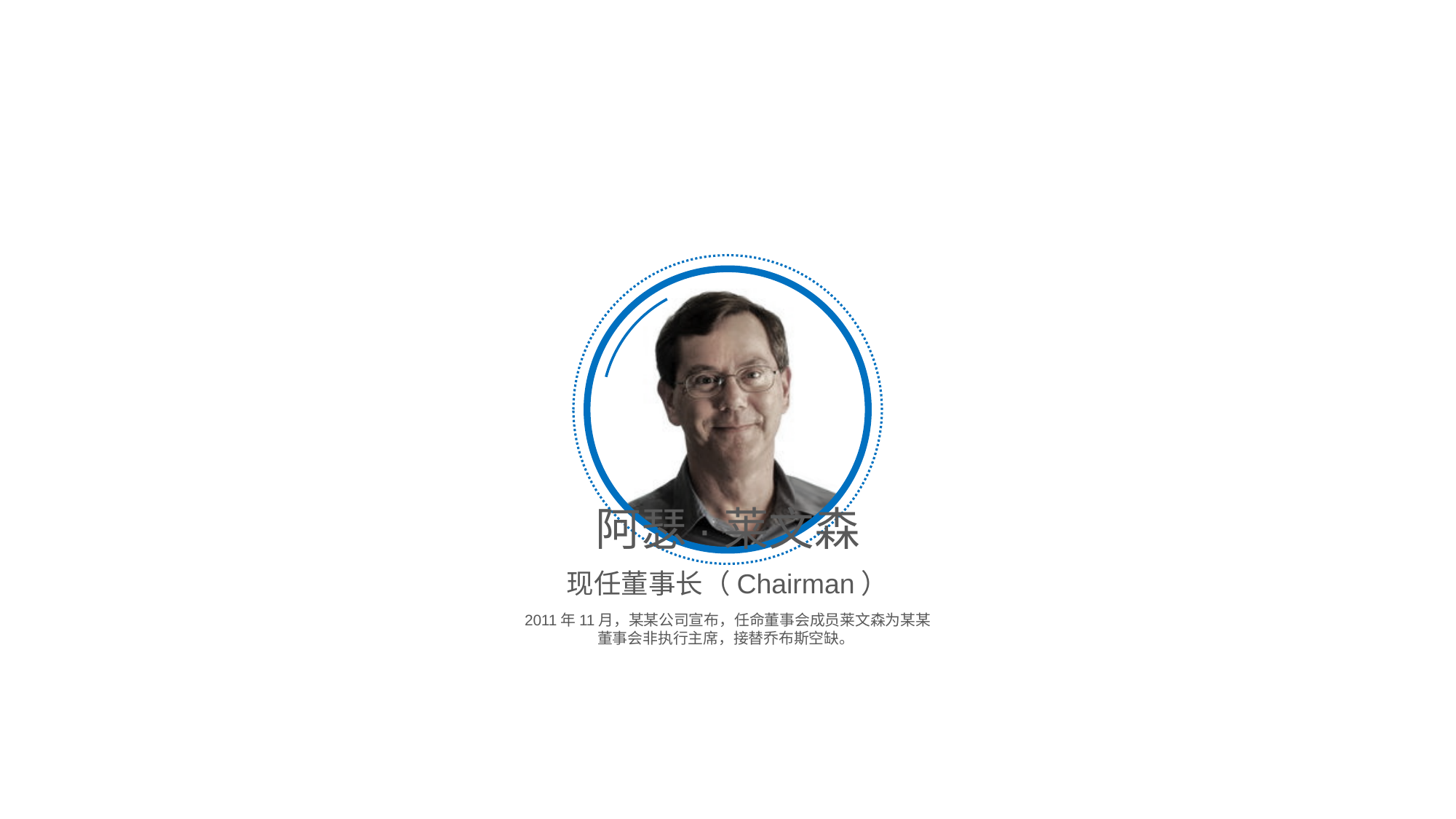

阿瑟·莱文森
现任董事长（Chairman）
2011年11月，某某公司宣布，任命董事会成员莱文森为某某董事会非执行主席，接替乔布斯空缺。